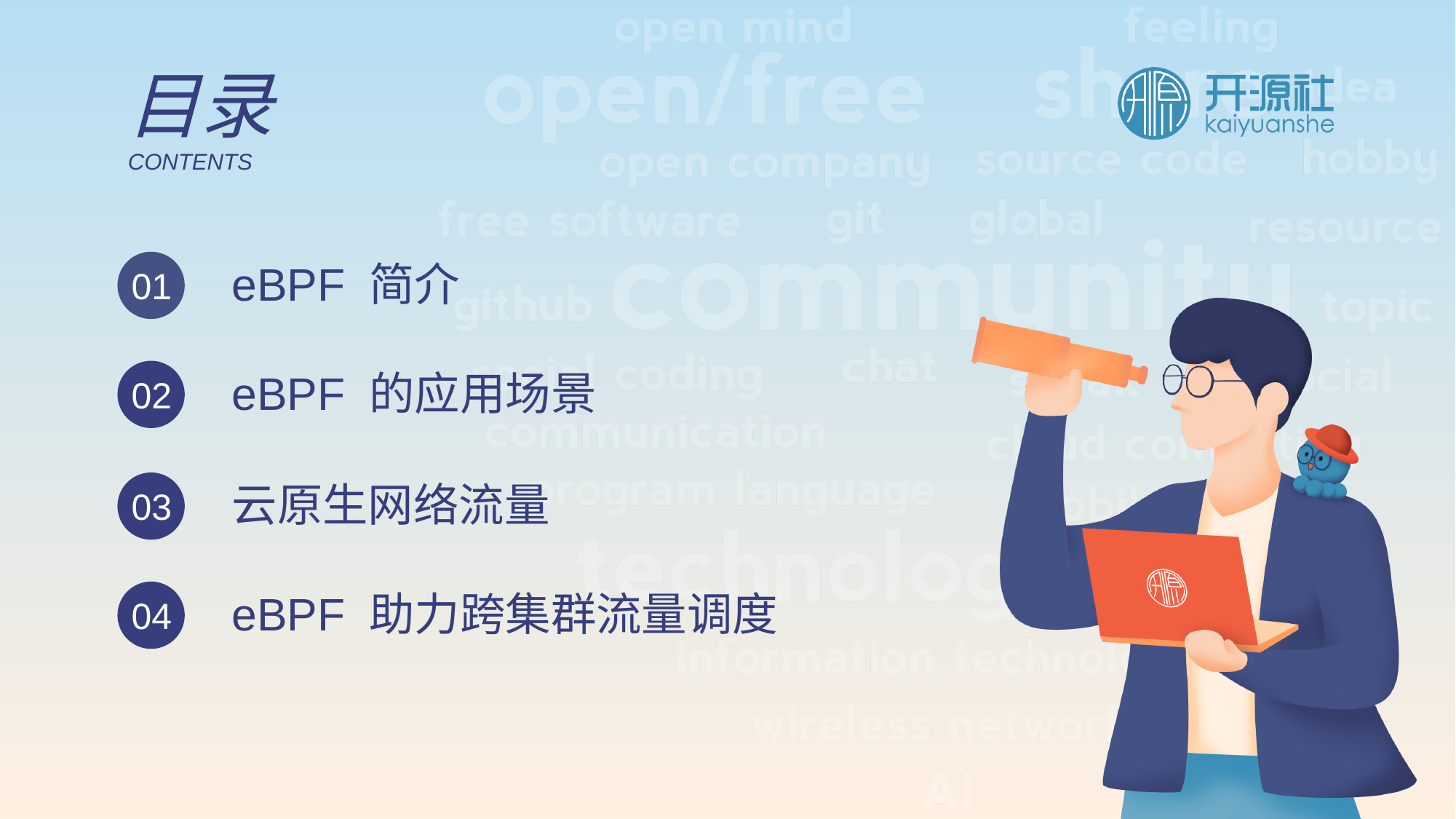

目录
CONTENTS

eBPF 简介
01

eBPF 的应用场景
02

云原生网络流量
03

eBPF 助力跨集群流量调度
04